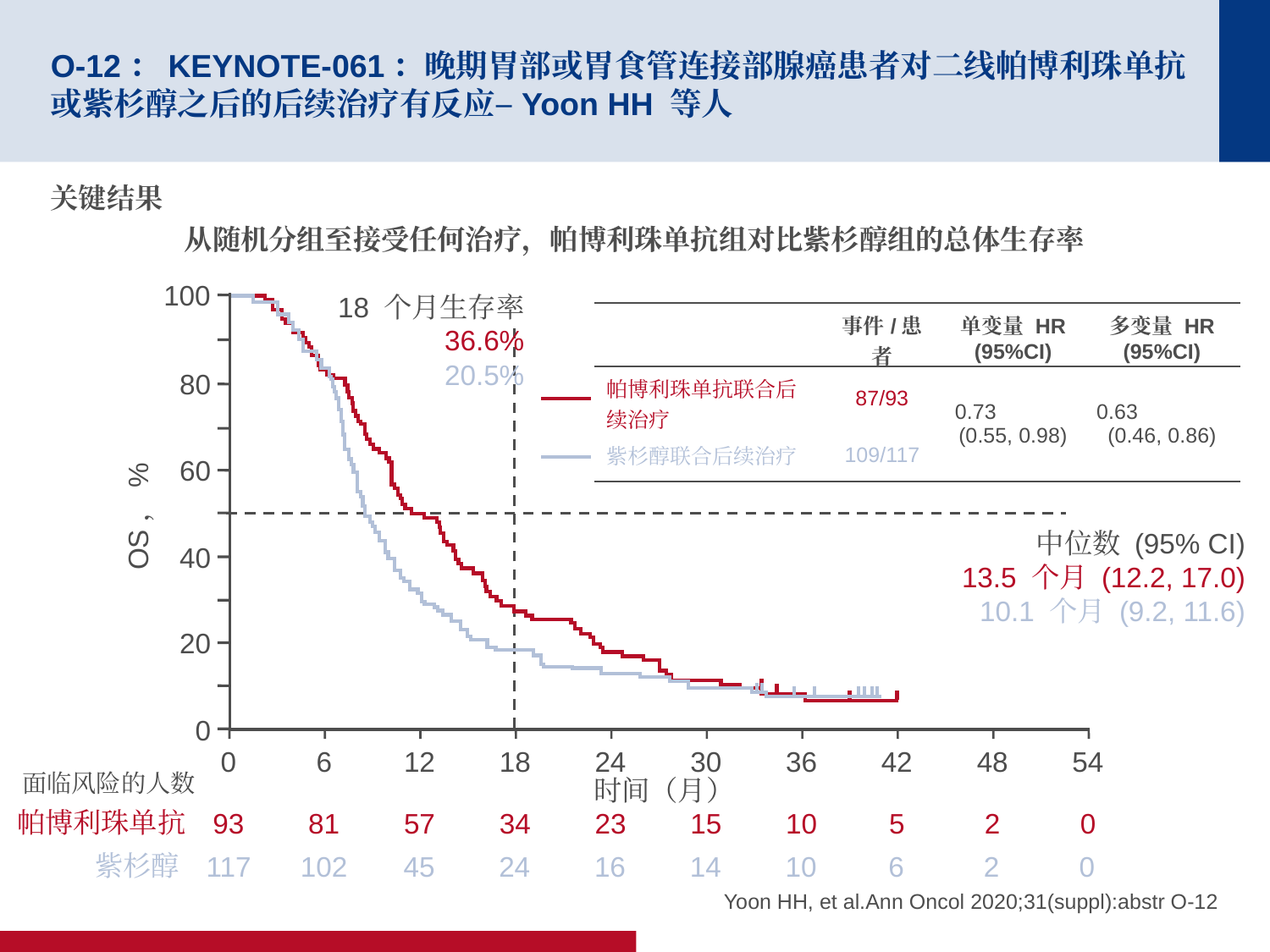

# O-12：KEYNOTE-061：晚期胃部或胃食管连接部腺癌患者对二线帕博利珠单抗或紫杉醇之后的后续治疗有反应–Yoon HH 等人
关键结果

从随机分组至接受任何治疗，帕博利珠单抗组对比紫杉醇组的总体生存率
100

80

60

OS，%
40

20

0

18 个月生存率
36.6%
20.5%

|  | 事件/患者 | 单变量 HR (95%CI) | 多变量 HR (95%CI) |
| --- | --- | --- | --- |
| 帕博利珠单抗联合后续治疗 | 87/93 | 0.73 (0.55, 0.98) | 0.63 (0.46, 0.86) |
| 紫杉醇联合后续治疗 | 109/117 |  |  |
中位数 (95% CI)
13.5 个月 (12.2, 17.0)
10.1 个月 (9.2, 11.6)

0
6
12
18
24
30
36
42
48
54
面临风险的人数
时间（月）
帕博利珠单抗
93
81
57
34
23
15
10
5
2
0
紫杉醇
117
102
45
24
16
14
10
6
2
0
Yoon HH, et al.Ann Oncol 2020;31(suppl):abstr O-12